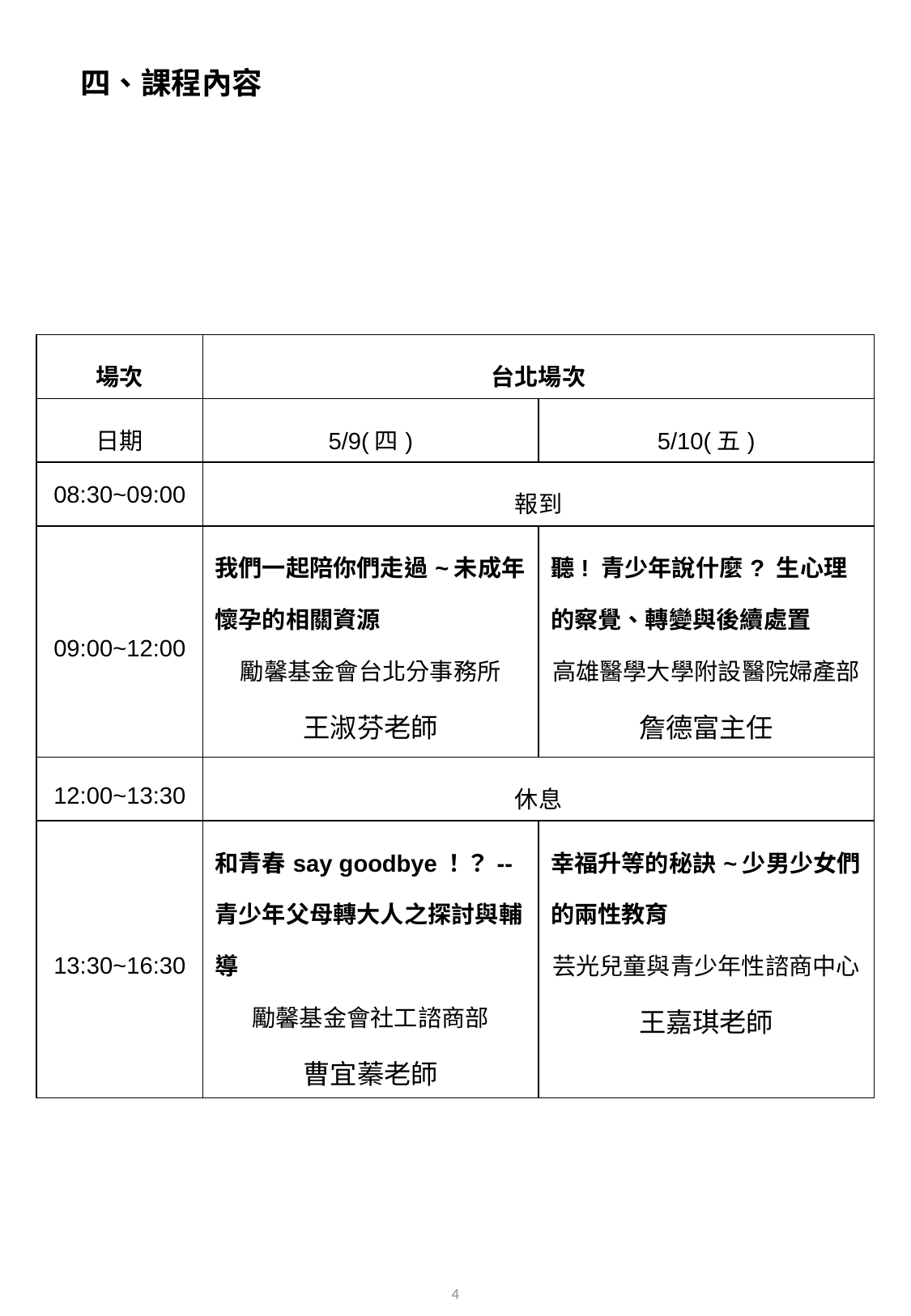

四、課程內容

| 場次 | 台北場次 |  |
| --- | --- | --- |
| 日期 | 5/9(四) | 5/10(五) |
| 08:30~09:00 | 報到 |  |
| 09:00~12:00 | 我們一起陪你們走過~未成年懷孕的相關資源 勵馨基金會台北分事務所 王淑芬老師 | 聽! 青少年說什麼? 生心理的察覺、轉變與後續處置 高雄醫學大學附設醫院婦產部 詹德富主任 |
| 12:00~13:30 | 休息 |  |
| 13:30~16:30 | 和青春say goodbye！？--青少年父母轉大人之探討與輔導 勵馨基金會社工諮商部 曹宜蓁老師 | 幸福升等的秘訣~少男少女們的兩性教育 芸光兒童與青少年性諮商中心 王嘉琪老師 |
4